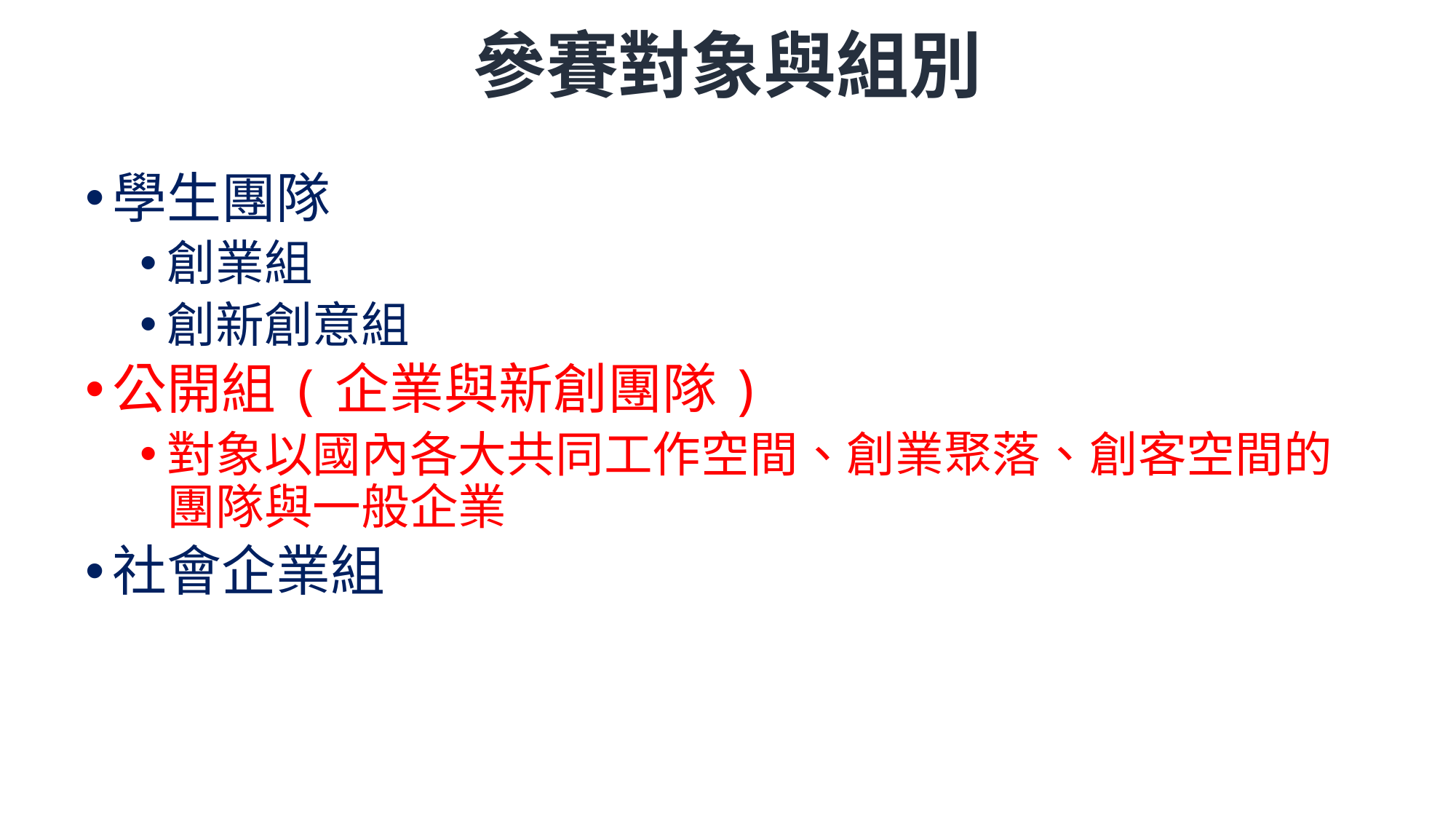

# 參賽對象與組別
學生團隊
創業組
創新創意組
公開組(企業與新創團隊)
對象以國內各大共同工作空間、創業聚落、創客空間的團隊與一般企業
社會企業組